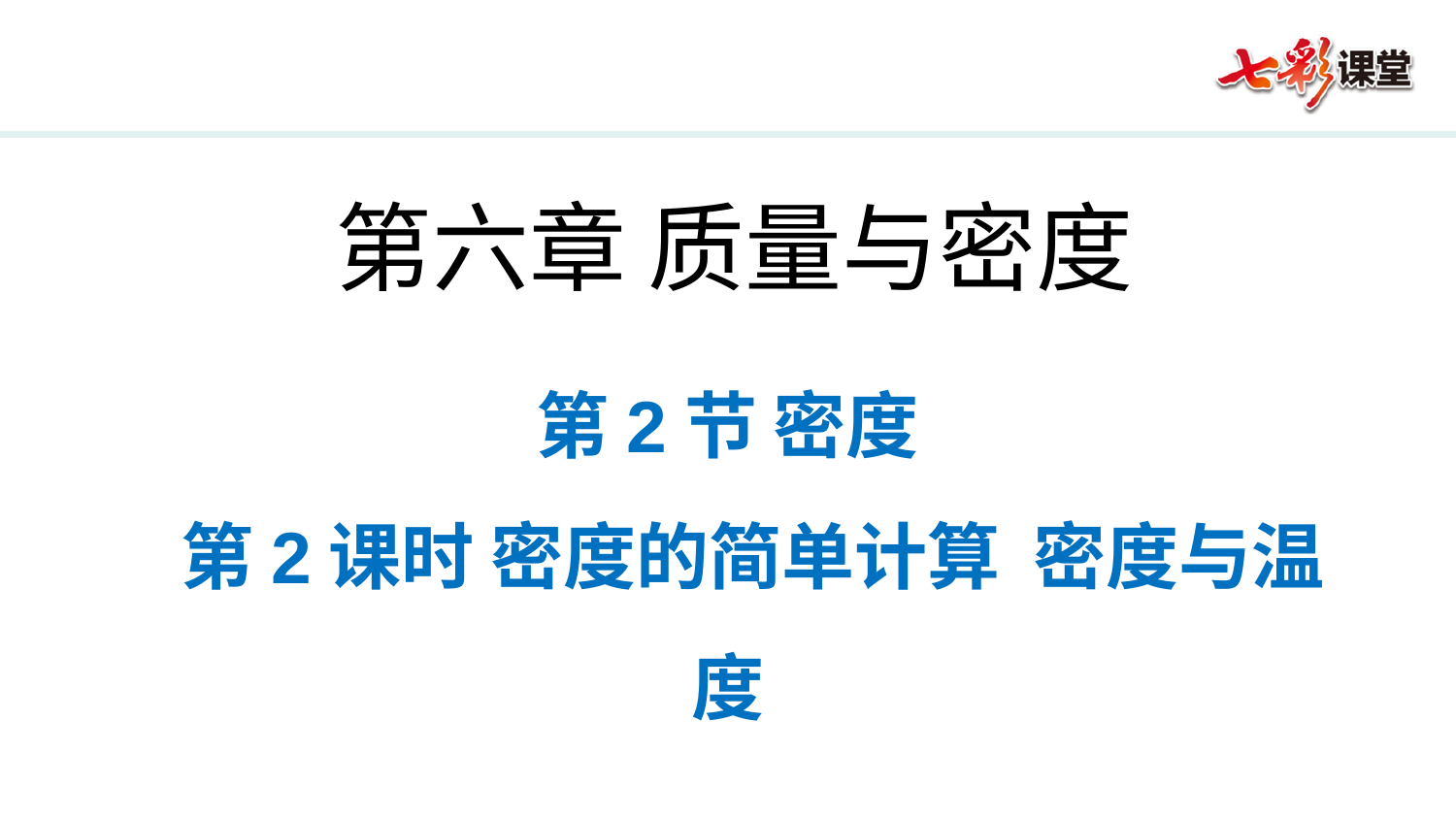

第六章 质量与密度
第2节 密度
 第2课时 密度的简单计算  密度与温度